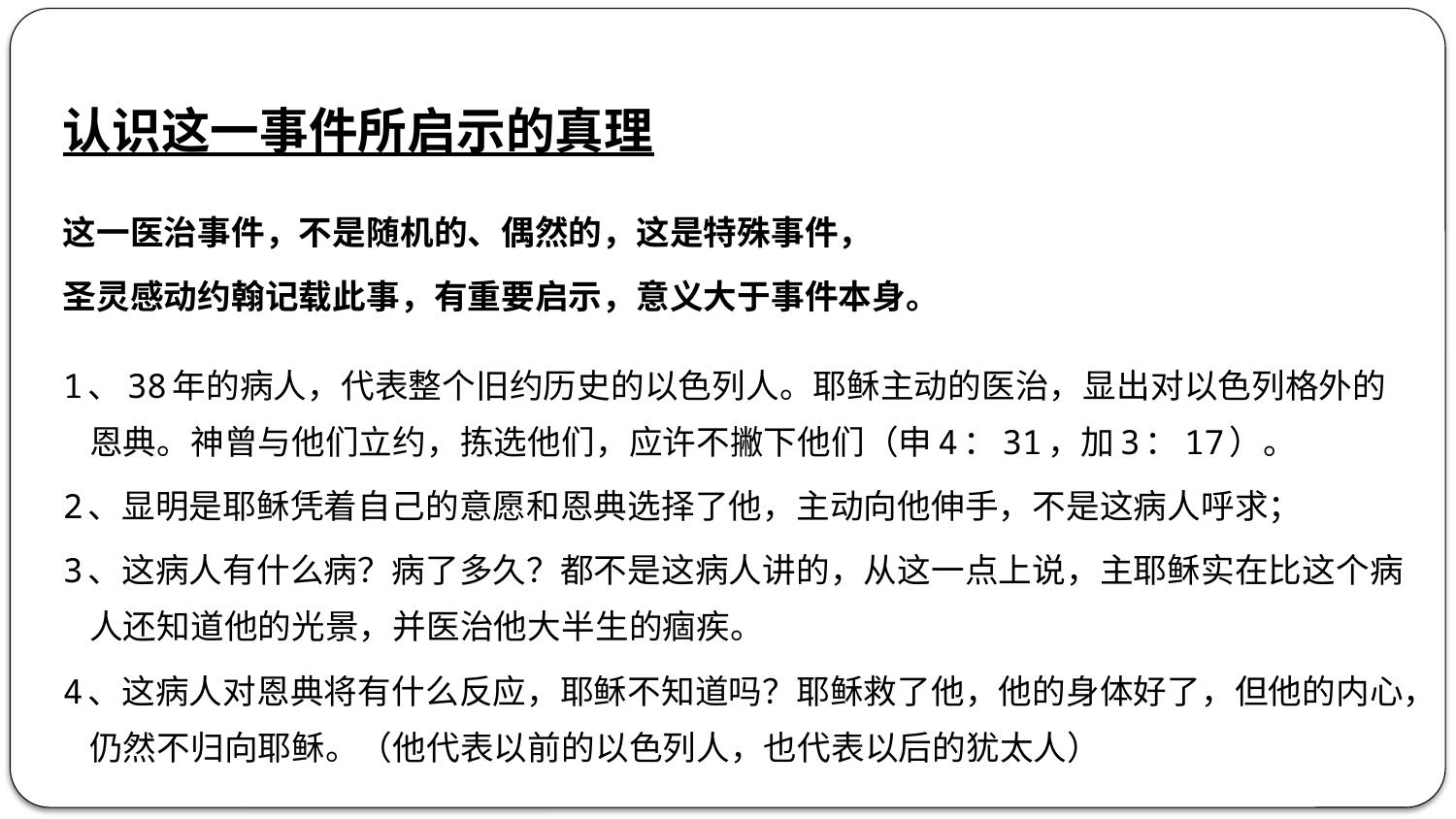

认识这一事件所启示的真理

这一医治事件，不是随机的、偶然的，这是特殊事件，
圣灵感动约翰记载此事，有重要启示，意义大于事件本身。

1、38年的病人，代表整个旧约历史的以色列人。耶稣主动的医治，显出对以色列格外的恩典。神曾与他们立约，拣选他们，应许不撇下他们（申4：31，加3：17）。
2、显明是耶稣凭着自己的意愿和恩典选择了他，主动向他伸手，不是这病人呼求；
3、这病人有什么病？病了多久？都不是这病人讲的，从这一点上说，主耶稣实在比这个病人还知道他的光景，并医治他大半生的痼疾。
4、这病人对恩典将有什么反应，耶稣不知道吗？耶稣救了他，他的身体好了，但他的内心，仍然不归向耶稣。（他代表以前的以色列人，也代表以后的犹太人）